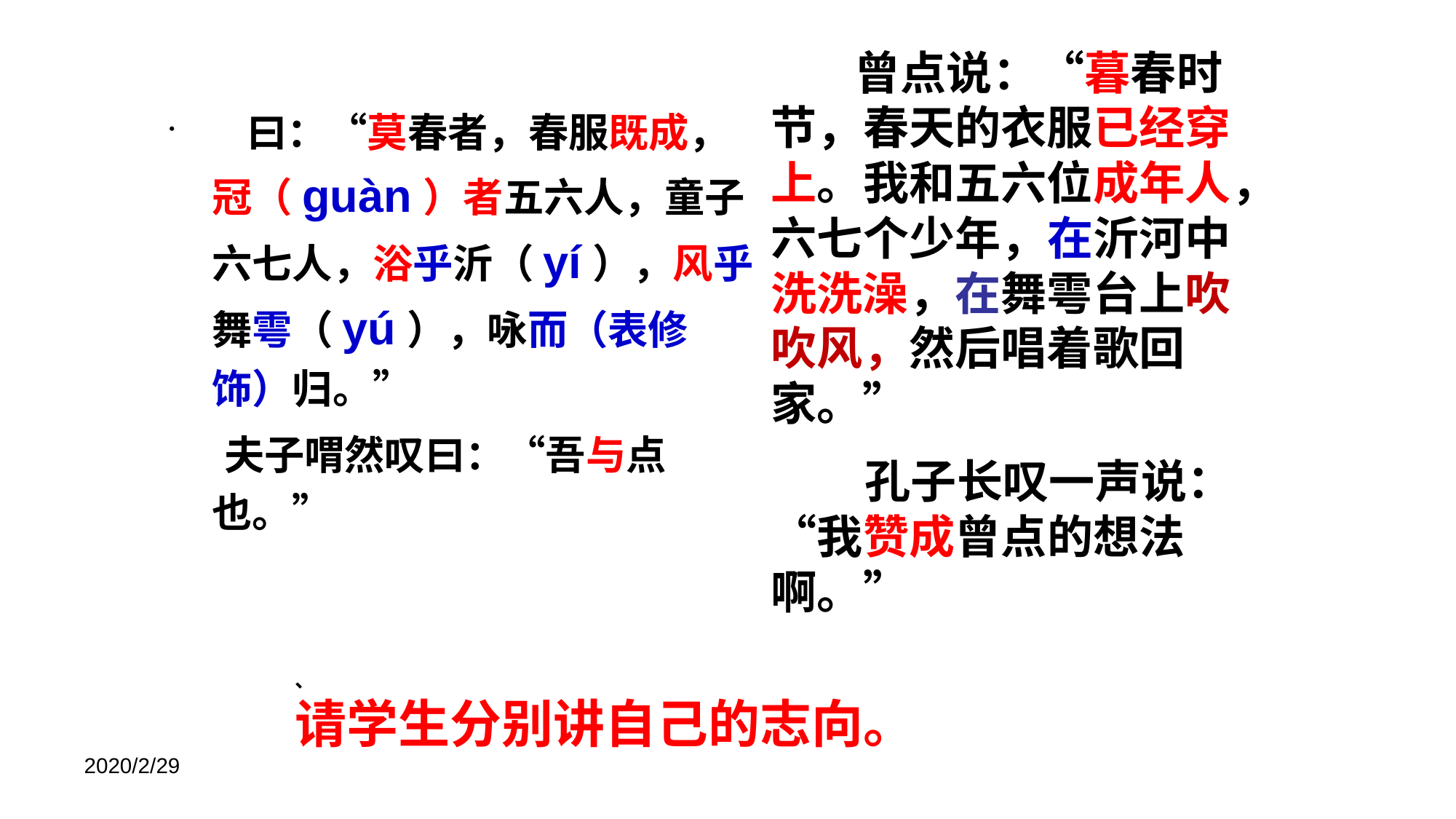

曾点说：“暮春时节，春天的衣服已经穿上。我和五六位成年人，六七个少年，在沂河中洗洗澡，在舞雩台上吹吹风，然后唱着歌回家。”
        孔子长叹一声说：“我赞成曾点的想法啊。”

        曰：“莫春者，春服既成，冠（guàn）者五六人，童子六七人，浴乎沂（yí），风乎舞雩（yú），咏而（表修饰）归。”
     夫子喟然叹曰：“吾与点也。”

、
请学生分别讲自己的志向。
2020/2/29